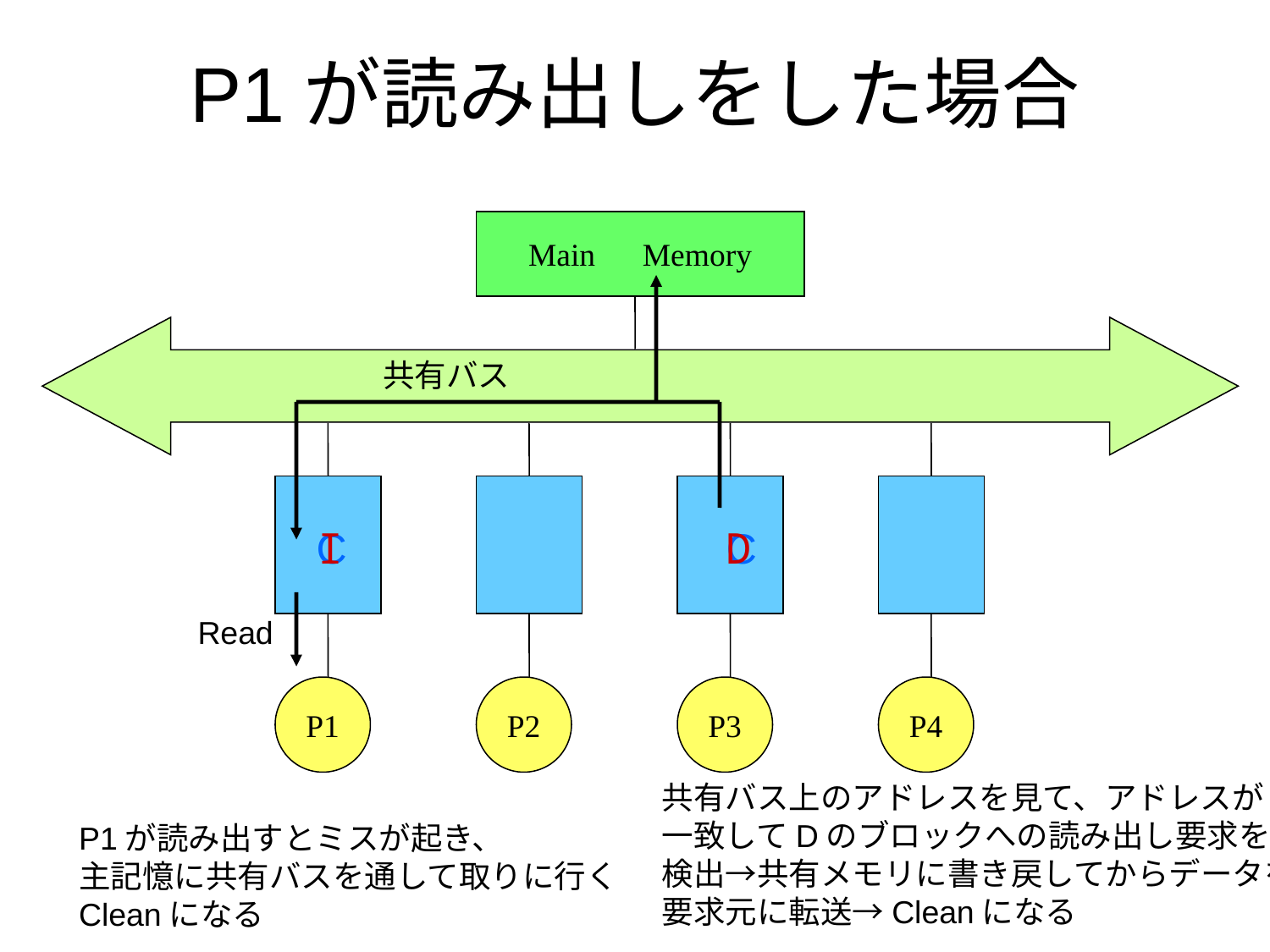

P1が読み出しをした場合
Main　Memory

共有バス

P2

P3

P4

C
I
C
D

Read

P1
共有バス上のアドレスを見て、アドレスが
一致してDのブロックへの読み出し要求を
検出→共有メモリに書き戻してからデータを
要求元に転送→Cleanになる
P1が読み出すとミスが起き、
主記憶に共有バスを通して取りに行く
Cleanになる